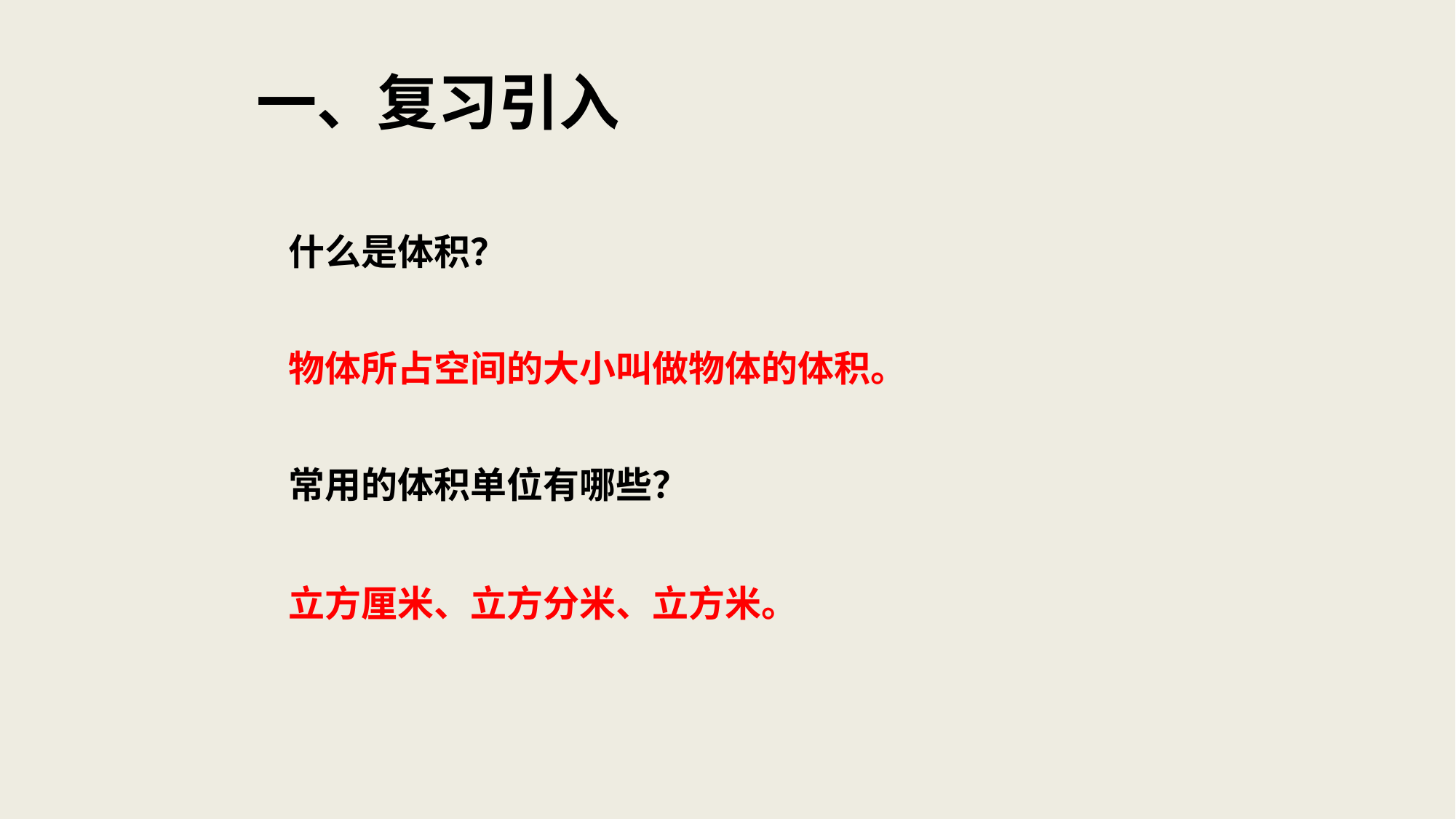

一、复习引入
什么是体积？
物体所占空间的大小叫做物体的体积。
常用的体积单位有哪些？
立方厘米、立方分米、立方米。